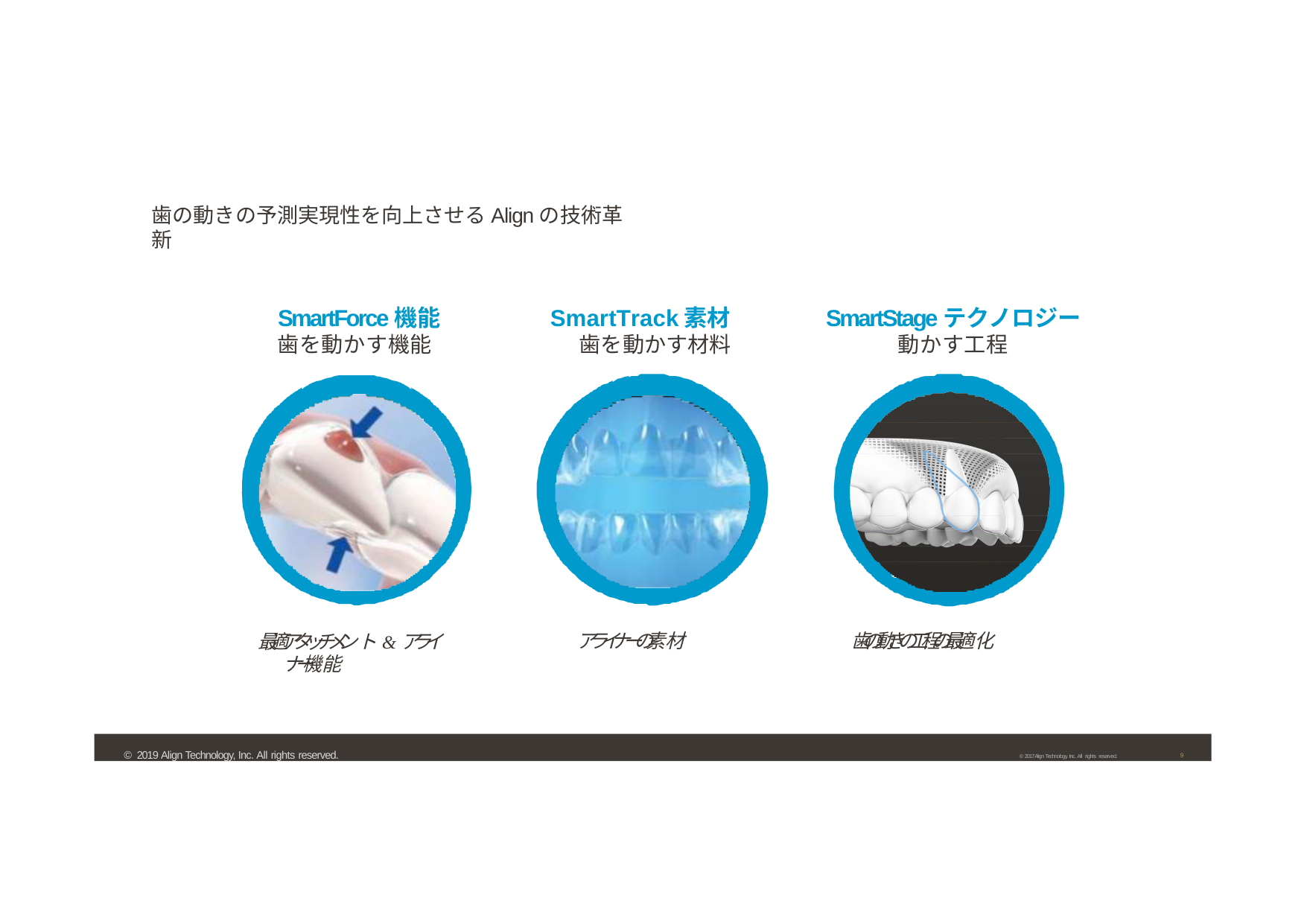

歯の動きの予測実現性を向上させるAlignの技術革新
| SmartForce機能 | SmartTrack素材 | SmartStageテクノロジー |
| --- | --- | --- |
| 歯を動かす機能 | 歯を動かす材料 | 動かす工程 |

SmartTrack  Material
SmartForce  Features
SmartStage  Technology
最適アタッチメント&アライナー 機能
アライナーの素材
歯の動きの工程の最適化

© 2019 Align Technology, Inc. All rights reserved.	©  2017 Align  Technology, Inc. All  rights reserved.	9